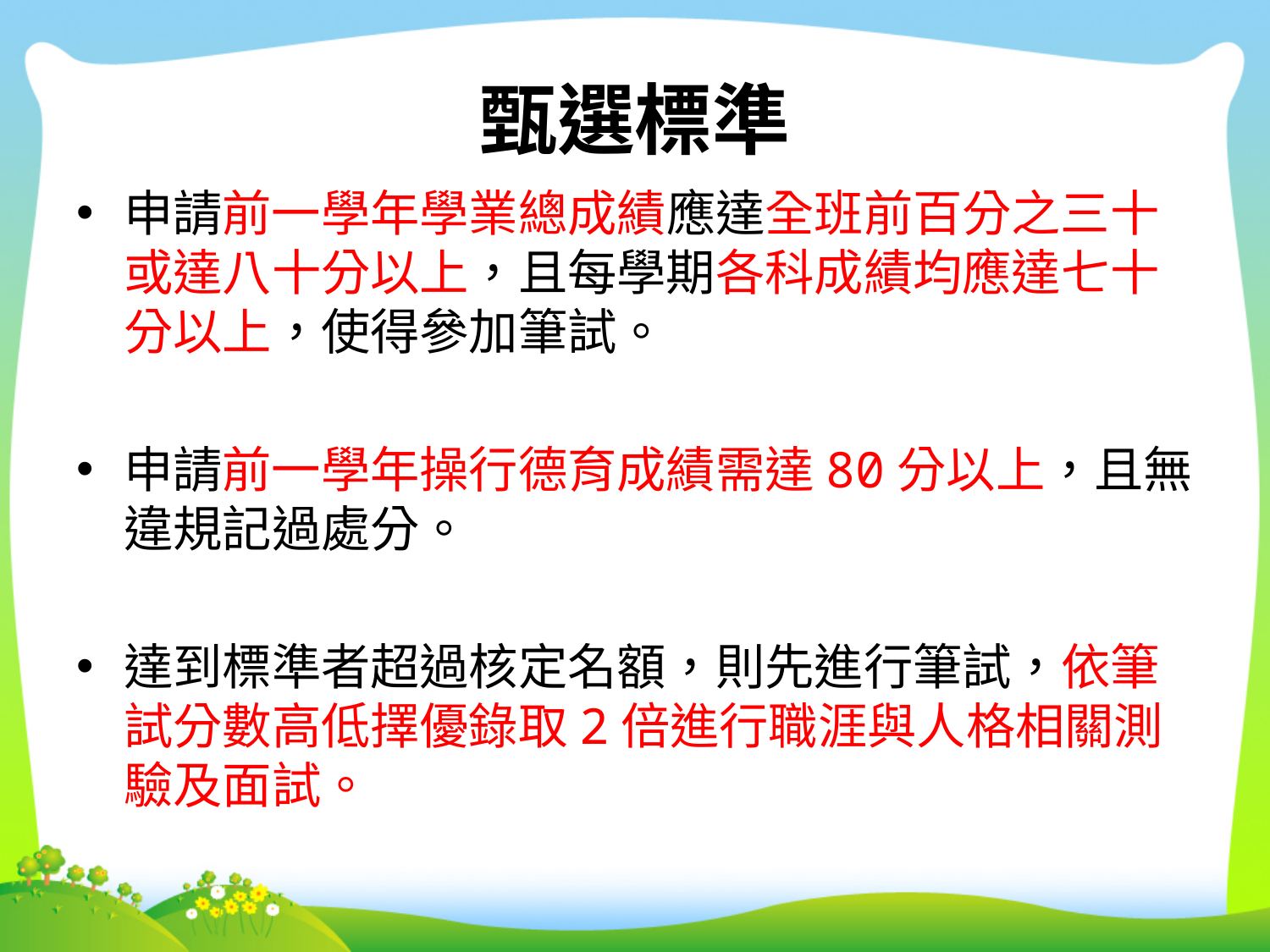

# 甄選標準
申請前一學年學業總成績應達全班前百分之三十或達八十分以上，且每學期各科成績均應達七十分以上，使得參加筆試。

申請前一學年操行德育成績需達80分以上，且無違規記過處分。

達到標準者超過核定名額，則先進行筆試，依筆試分數高低擇優錄取2倍進行職涯與人格相關測驗及面試。